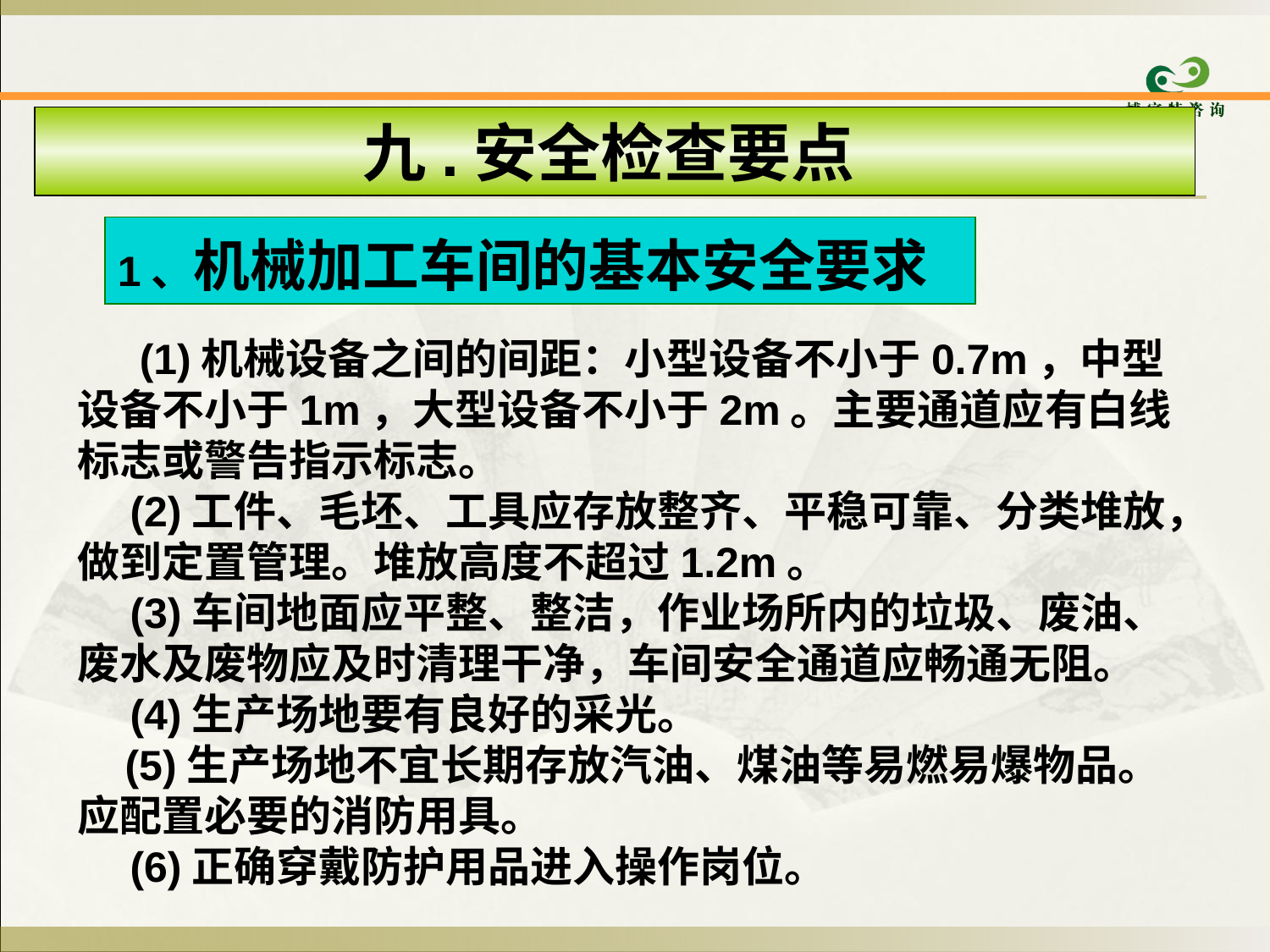

九.安全检查要点
1、机械加工车间的基本安全要求
　 (1)机械设备之间的间距：小型设备不小于0.7m，中型设备不小于1m，大型设备不小于2m。主要通道应有白线标志或警告指示标志。
　(2)工件、毛坯、工具应存放整齐、平稳可靠、分类堆放，做到定置管理。堆放高度不超过1.2m。
　(3)车间地面应平整、整洁，作业场所内的垃圾、废油、废水及废物应及时清理干净，车间安全通道应畅通无阻。
　(4)生产场地要有良好的采光。
    (5)生产场地不宜长期存放汽油、煤油等易燃易爆物品。应配置必要的消防用具。
　(6)正确穿戴防护用品进入操作岗位。
70